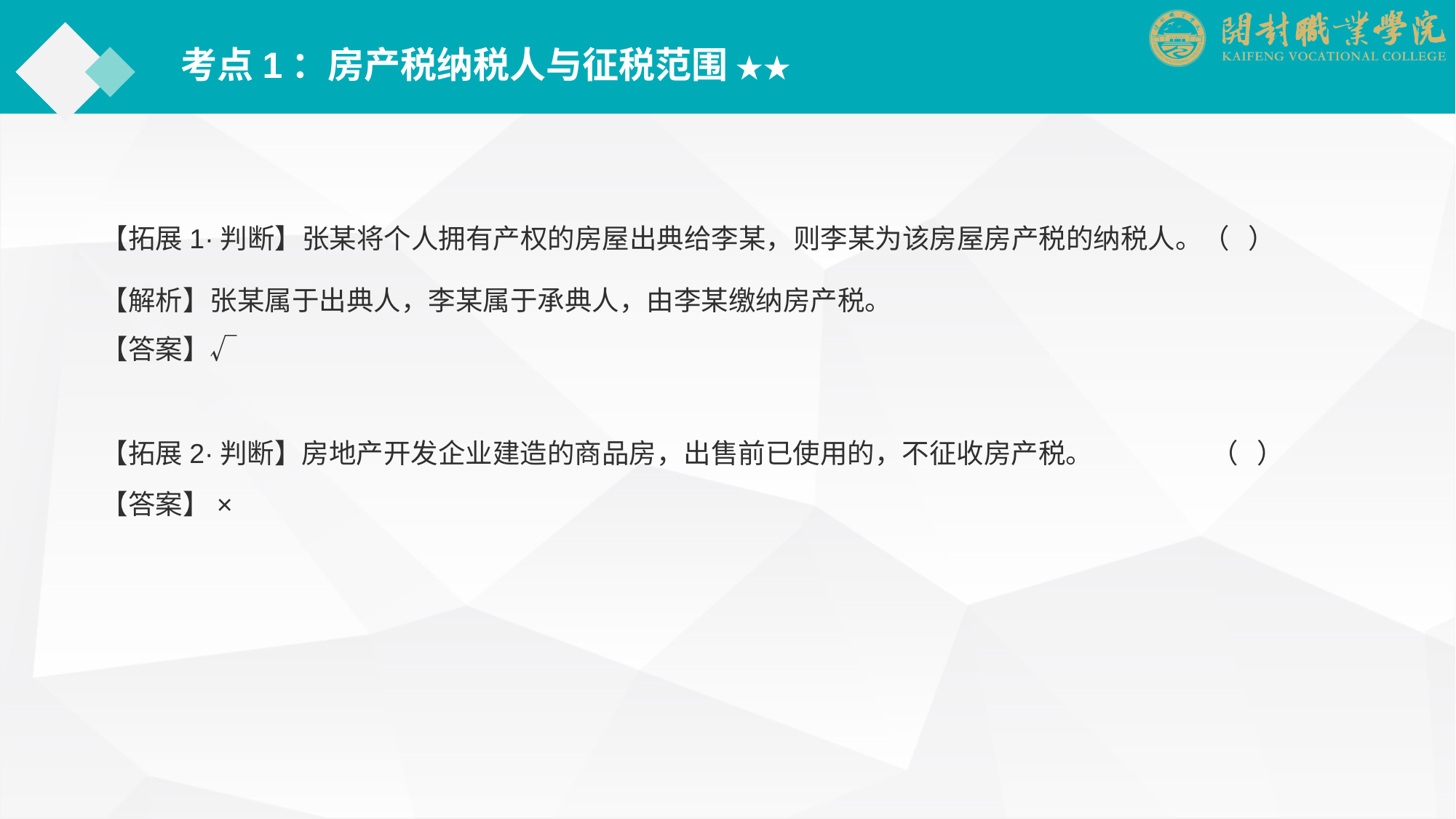

考点1：房产税纳税人与征税范围 ★★
【拓展1·判断】张某将个人拥有产权的房屋出典给李某，则李某为该房屋房产税的纳税人。（   ）
【解析】张某属于出典人，李某属于承典人，由李某缴纳房产税。
【答案】√
【拓展2·判断】房地产开发企业建造的商品房，出售前已使用的，不征收房产税。	   （   ）
【答案】×